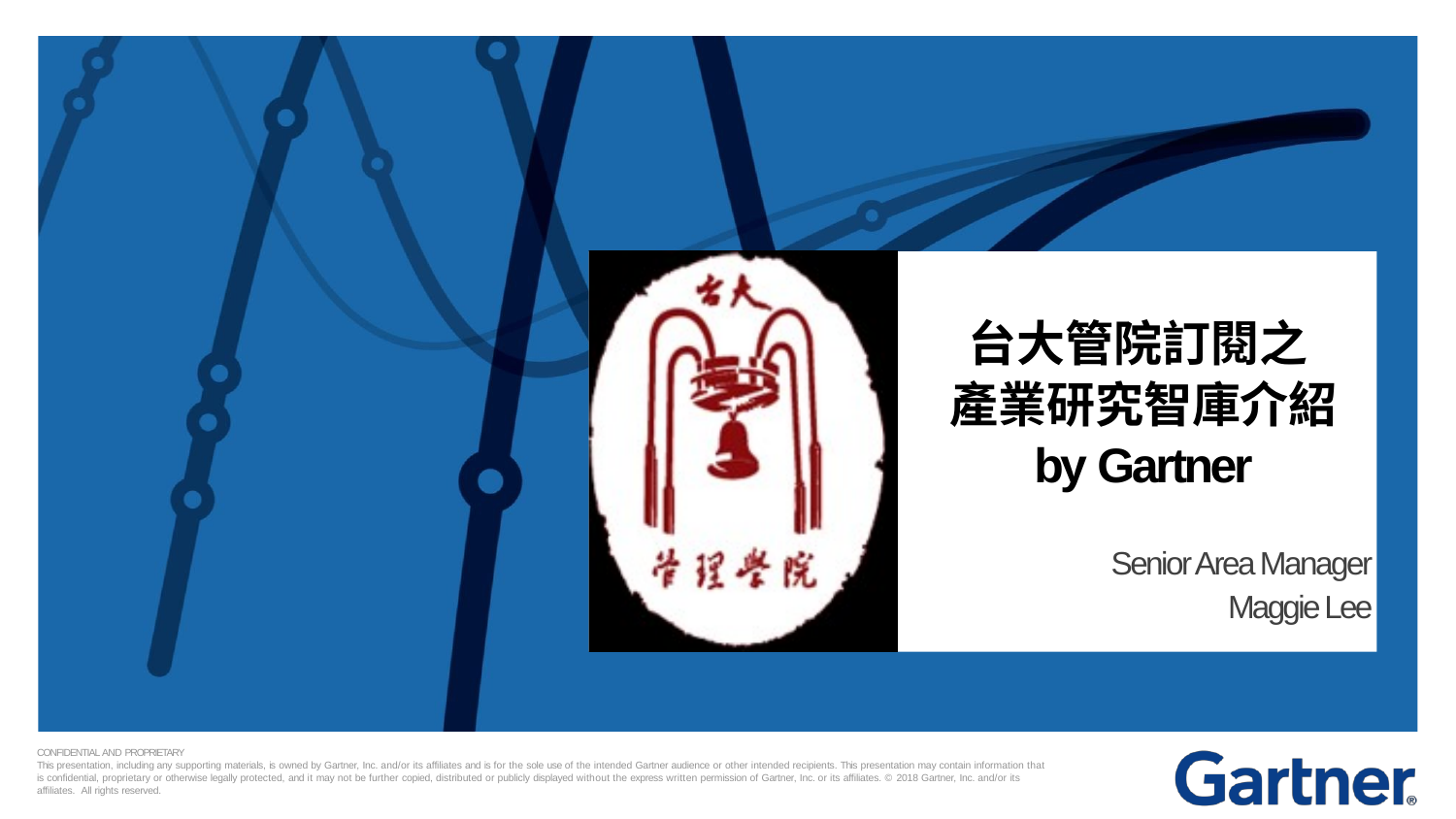

# 台大管院訂閱之 產業研究智庫介紹
by Gartner
Senior Area Manager
Maggie Lee
CONFIDENTIAL AND PROPRIETARY
This presentation, including any supporting materials, is owned by Gartner, Inc. and/or its affiliates and is for the sole use of the intended Gartner audience or other intended recipients. This presentation may contain information that
is confidential, proprietary or otherwise legally protected, and it may not be further copied, distributed or publicly displayed without the express written permission of Gartner, Inc. or its affiliates. © 2018 Gartner, Inc. and/or its affiliates.  All rights reserved.